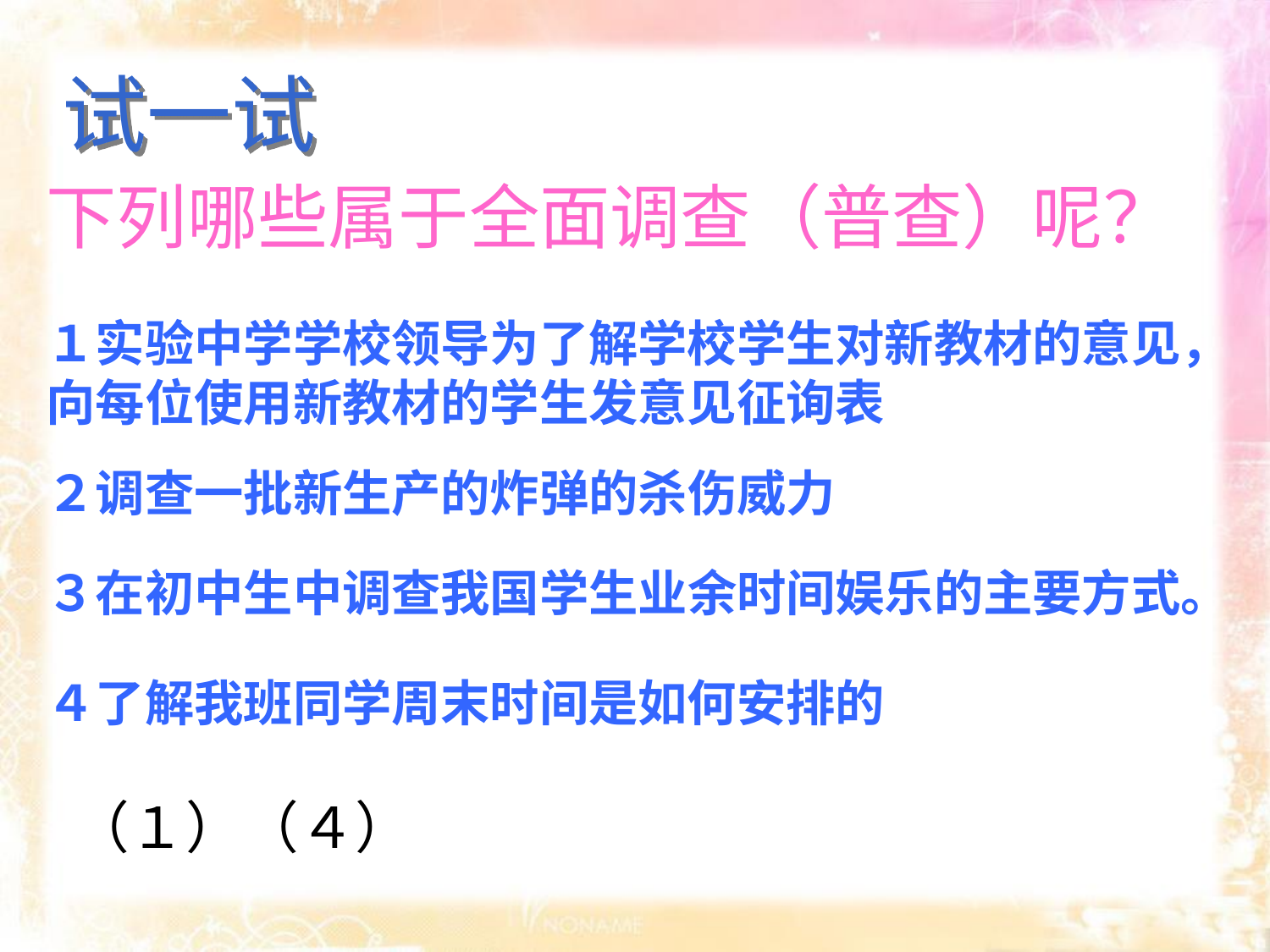

试一试
下列哪些属于全面调查（普查）呢？
１实验中学学校领导为了解学校学生对新教材的意见，向每位使用新教材的学生发意见征询表
２调查一批新生产的炸弹的杀伤威力
３在初中生中调查我国学生业余时间娱乐的主要方式。
４了解我班同学周末时间是如何安排的
（１）（４）